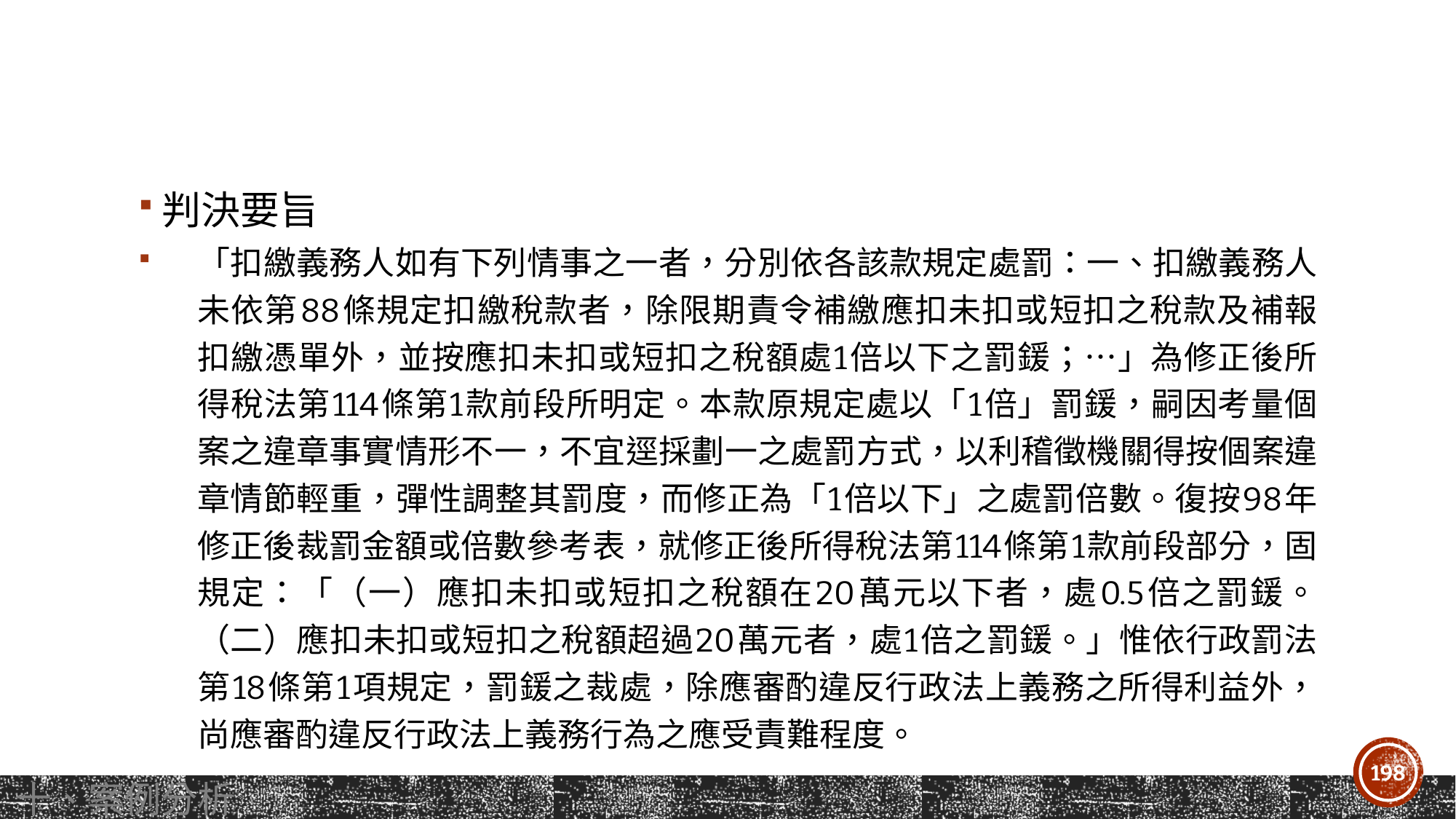

#
判決要旨
「扣繳義務人如有下列情事之一者，分別依各該款規定處罰：一、扣繳義務人未依第88條規定扣繳稅款者，除限期責令補繳應扣未扣或短扣之稅款及補報扣繳憑單外，並按應扣未扣或短扣之稅額處1倍以下之罰鍰；…」為修正後所得稅法第114條第1款前段所明定。本款原規定處以「1倍」罰鍰，嗣因考量個案之違章事實情形不一，不宜逕採劃一之處罰方式，以利稽徵機關得按個案違章情節輕重，彈性調整其罰度，而修正為「1倍以下」之處罰倍數。復按98年修正後裁罰金額或倍數參考表，就修正後所得稅法第114條第1款前段部分，固規定：「（一）應扣未扣或短扣之稅額在20萬元以下者，處0.5倍之罰鍰。（二）應扣未扣或短扣之稅額超過20萬元者，處1倍之罰鍰。」惟依行政罰法第18條第1項規定，罰鍰之裁處，除應審酌違反行政法上義務之所得利益外，尚應審酌違反行政法上義務行為之應受責難程度。

198